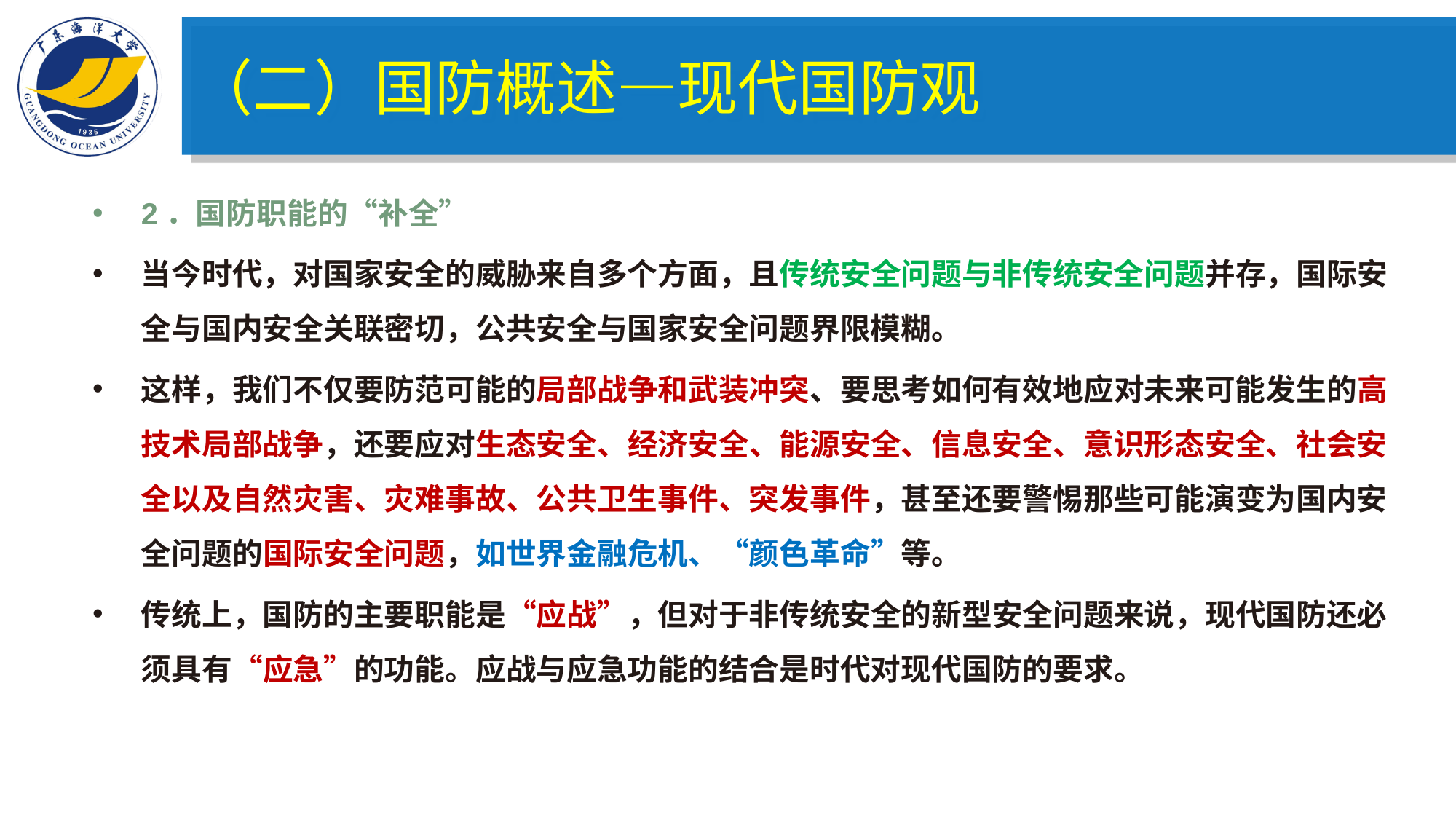

（二）国防概述—现代国防观
2．国防职能的“补全”
当今时代，对国家安全的威胁来自多个方面，且传统安全问题与非传统安全问题并存，国际安全与国内安全关联密切，公共安全与国家安全问题界限模糊。
这样，我们不仅要防范可能的局部战争和武装冲突、要思考如何有效地应对未来可能发生的高技术局部战争，还要应对生态安全、经济安全、能源安全、信息安全、意识形态安全、社会安全以及自然灾害、灾难事故、公共卫生事件、突发事件，甚至还要警惕那些可能演变为国内安全问题的国际安全问题，如世界金融危机、“颜色革命”等。
传统上，国防的主要职能是“应战”，但对于非传统安全的新型安全问题来说，现代国防还必须具有“应急”的功能。应战与应急功能的结合是时代对现代国防的要求。